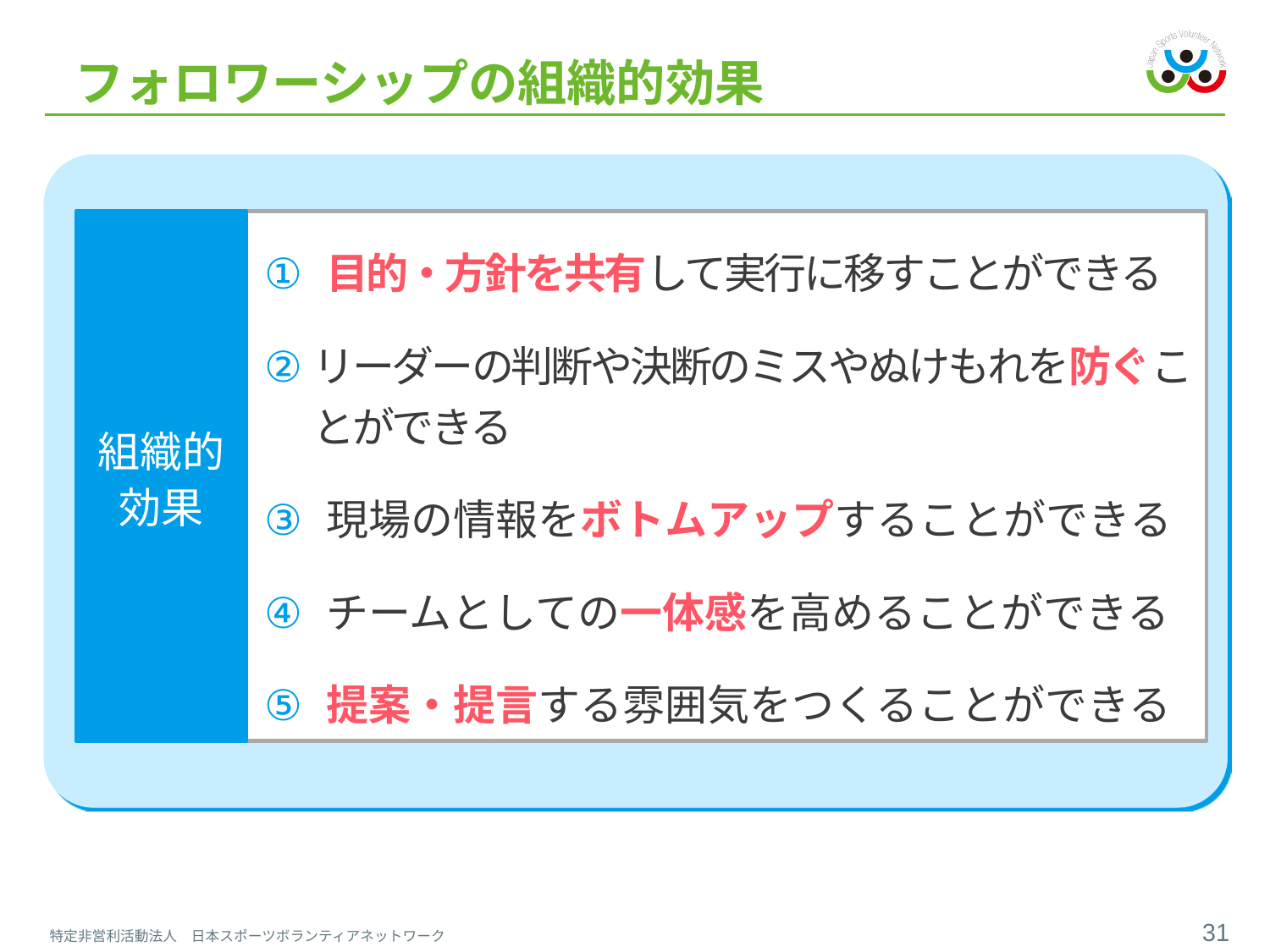

# フォロワーシップの組織的効果

組織的
効果
 目的・方針を共有して実行に移すことができる
リーダーの判断や決断のミスやぬけもれを防ぐことができる
 現場の情報をボトムアップすることができる
 チームとしての一体感を高めることができる
 提案・提言する雰囲気をつくることができる